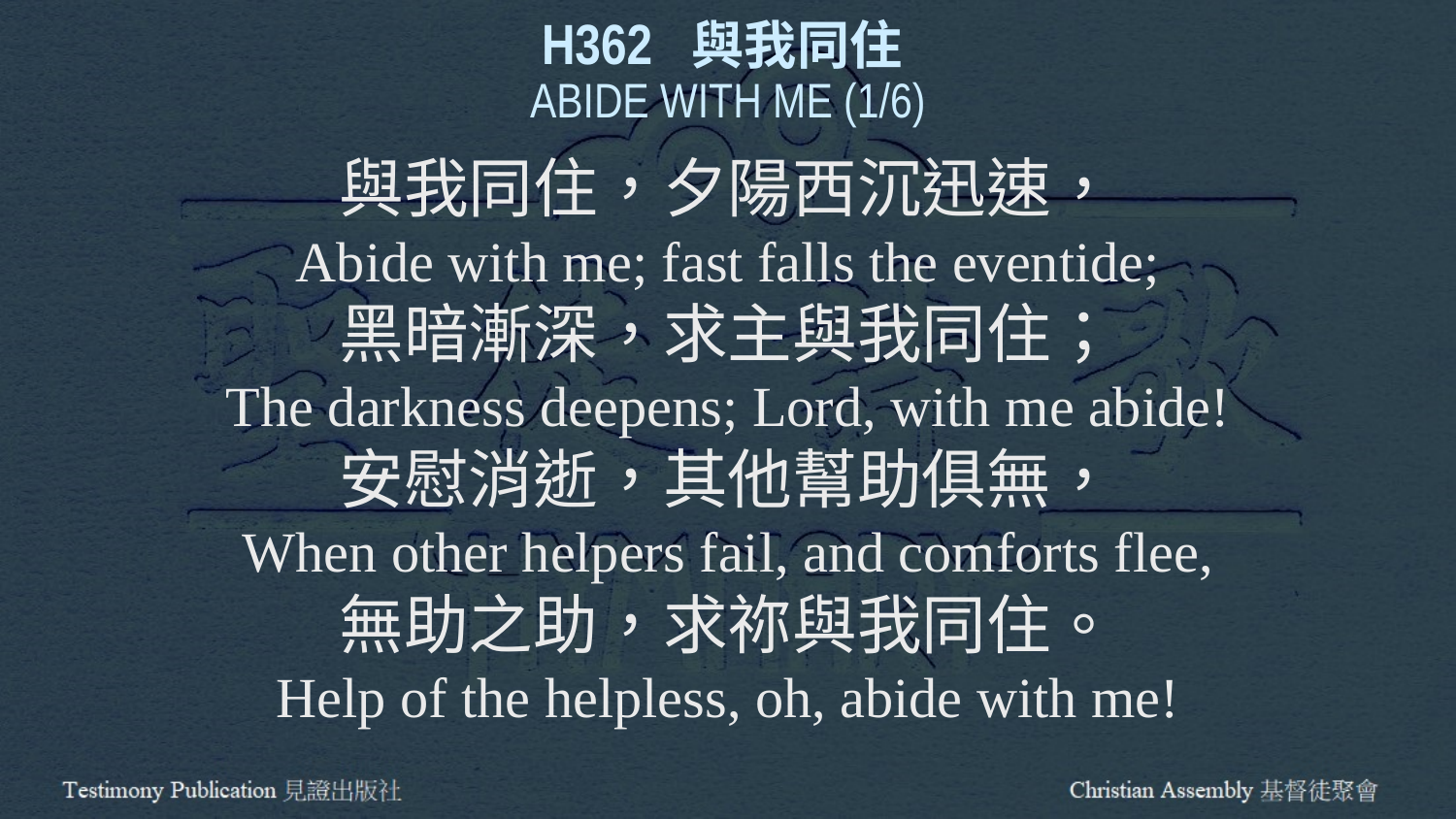

H362  與我同住
ABIDE WITH ME (1/6)
與我同住，夕陽西沉迅速，
Abide with me; fast falls the eventide;
黑暗漸深，求主與我同住；
The darkness deepens; Lord, with me abide!
安慰消逝，其他幫助俱無，
When other helpers fail, and comforts flee,
無助之助，求祢與我同住。
Help of the helpless, oh, abide with me!